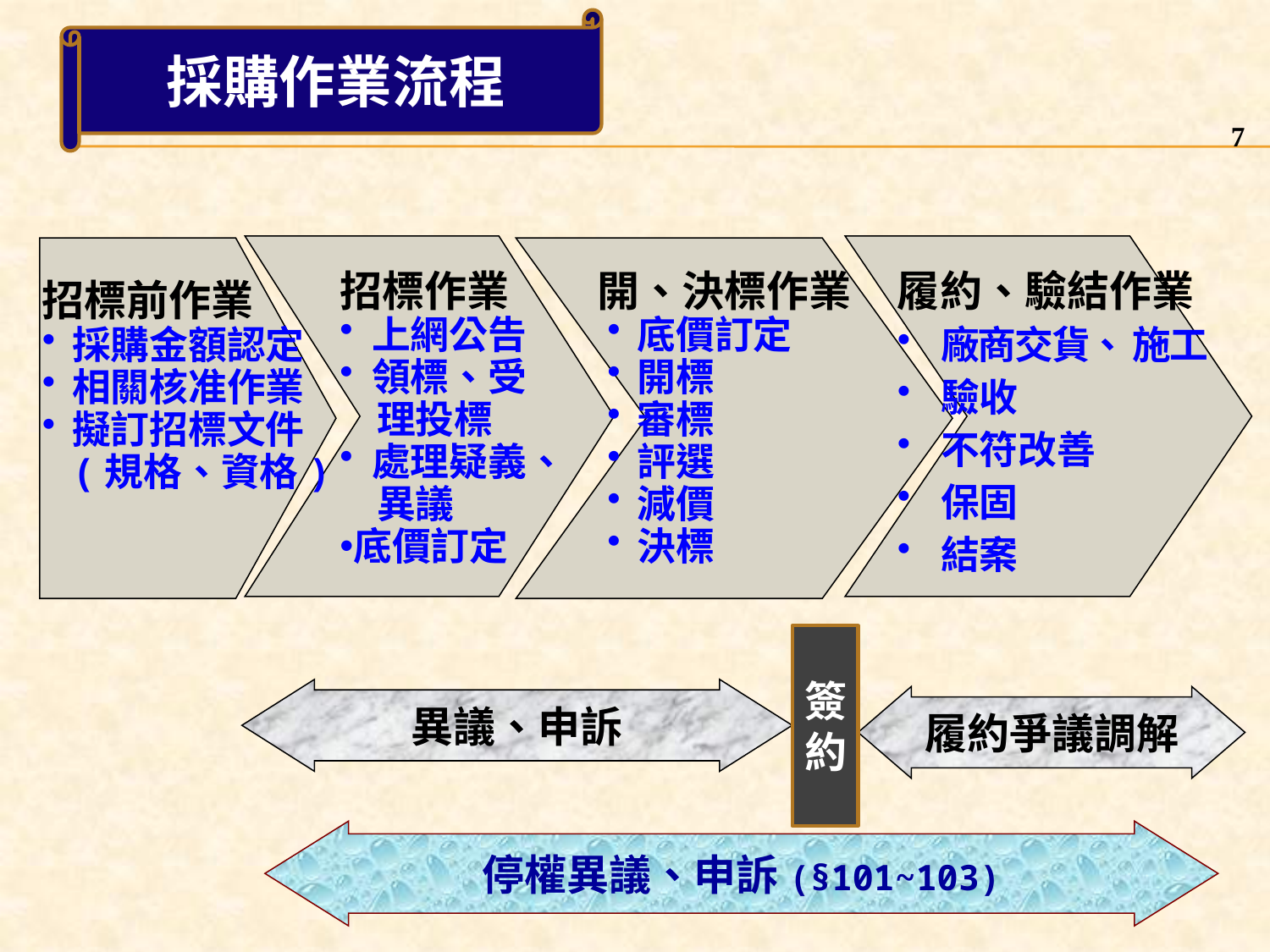

採購作業流程
7

招標作業
 上網公告
 領標、受
  理投標
 處理疑義、
  異議
底價訂定
開、決標作業
底價訂定
開標
審標
評選
減價
決標
履約、驗結作業
 廠商交貨、 施工
 驗收
 不符改善
 保固
 結案
招標前作業
採購金額認定
相關核准作業
擬訂招標文件(規格、資格)
簽
約
異議、申訴
履約爭議調解
停權異議、申訴(§101~103)